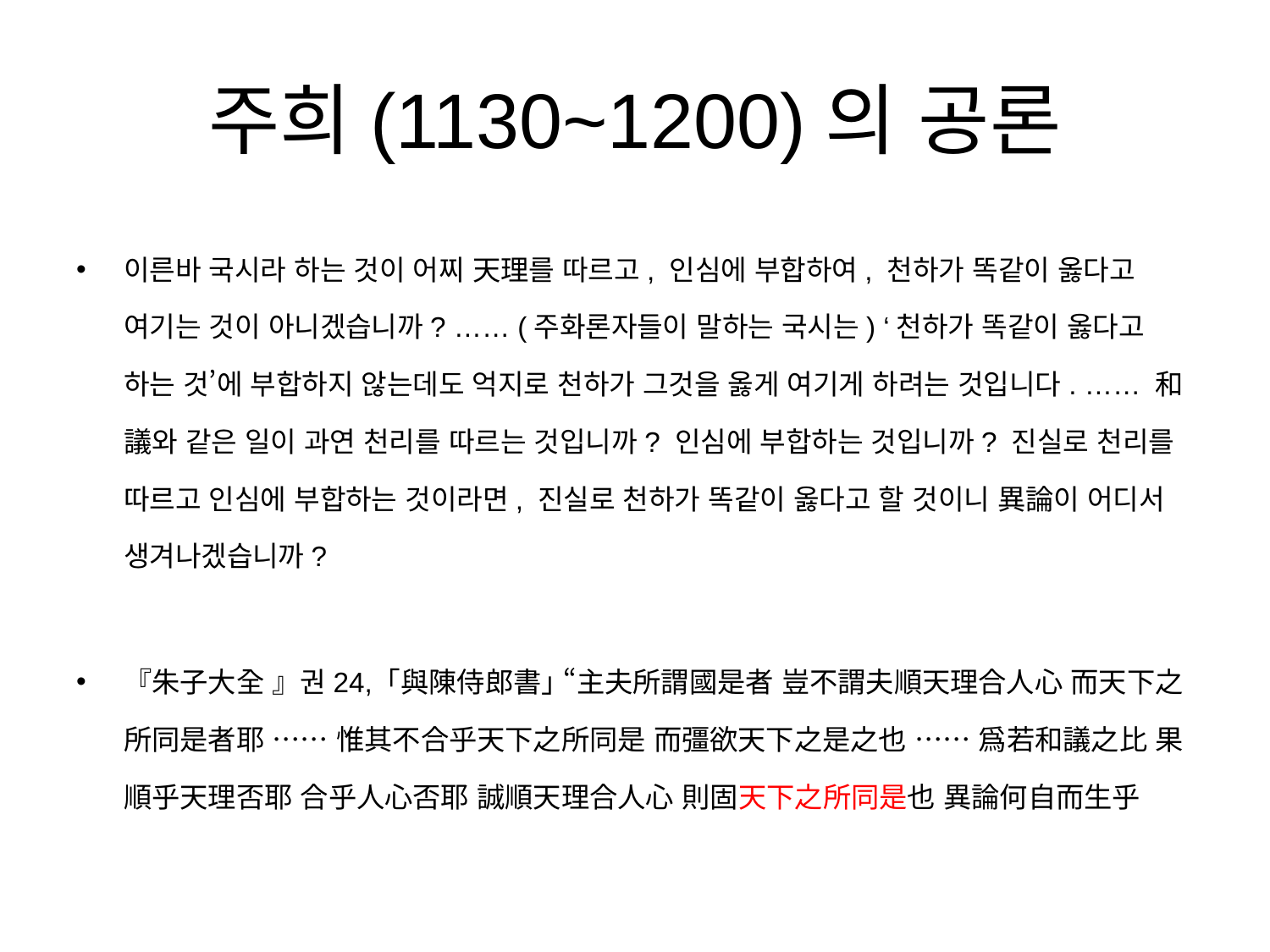

# 주희(1130~1200)의 공론
이른바 국시라 하는 것이 어찌 天理를 따르고, 인심에 부합하여, 천하가 똑같이 옳다고 여기는 것이 아니겠습니까? …… (주화론자들이 말하는 국시는) ‘천하가 똑같이 옳다고 하는 것’에 부합하지 않는데도 억지로 천하가 그것을 옳게 여기게 하려는 것입니다. …… 和議와 같은 일이 과연 천리를 따르는 것입니까? 인심에 부합하는 것입니까? 진실로 천리를 따르고 인심에 부합하는 것이라면, 진실로 천하가 똑같이 옳다고 할 것이니 異論이 어디서 생겨나겠습니까?

『朱子大全 』권24, ｢與陳侍郞書｣ “主夫所謂國是者 豈不謂夫順天理合人心 而天下之所同是者耶 …… 惟其不合乎天下之所同是 而彊欲天下之是之也 …… 爲若和議之比 果順乎天理否耶 合乎人心否耶 誠順天理合人心 則固天下之所同是也 異論何自而生乎